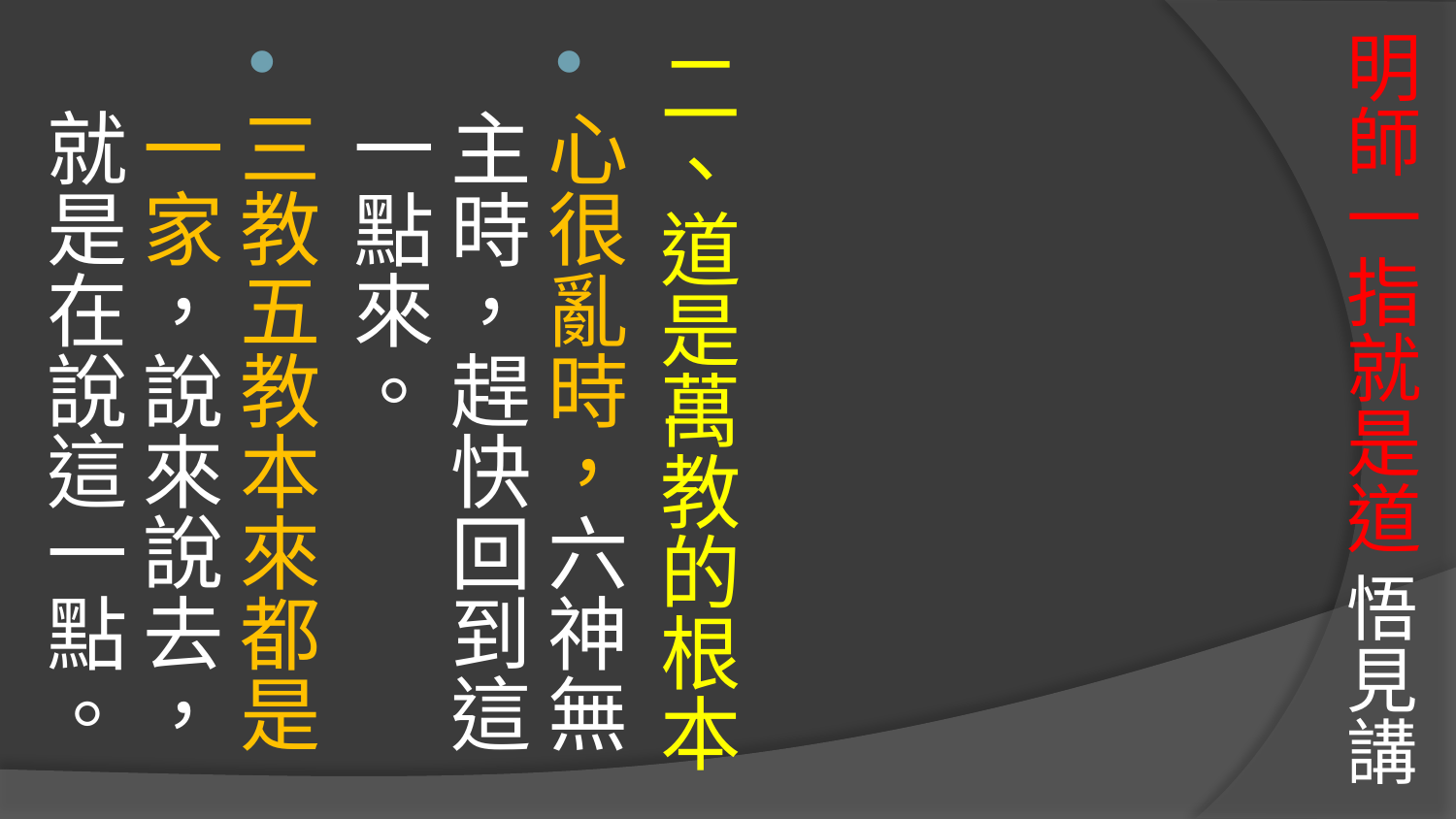

# 明師一指就是道 悟見講
二、道是萬教的根本
心很亂時，六神無主時，趕快回到這一點來。
三教五教本來都是一家，說來說去，就是在說這一點。